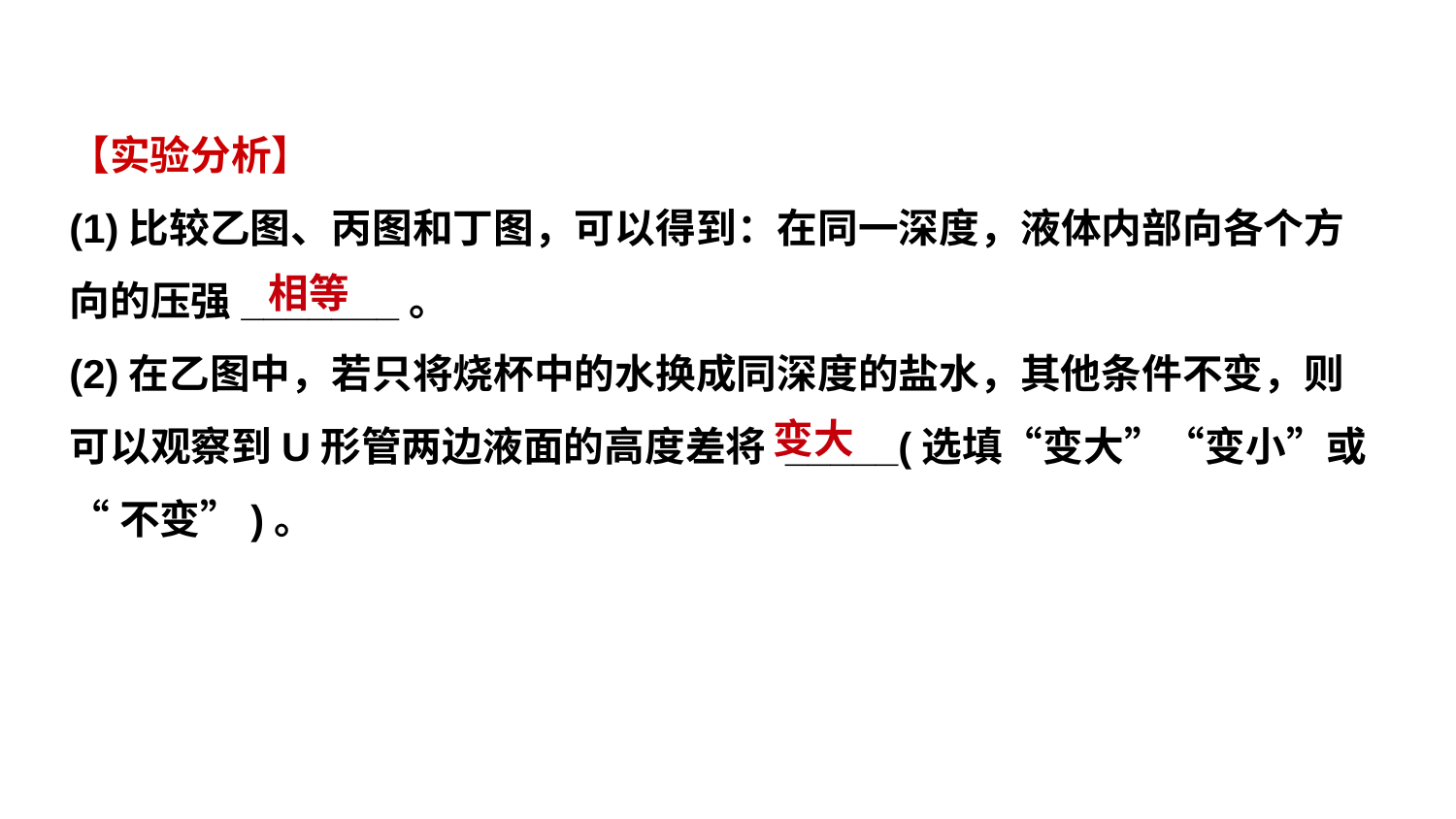

【实验分析】
(1)比较乙图、丙图和丁图，可以得到：在同一深度，液体内部向各个方
向的压强_______。
(2)在乙图中，若只将烧杯中的水换成同深度的盐水，其他条件不变，则
可以观察到U形管两边液面的高度差将 _____(选填“变大”“变小”或
“不变”)。
 相等
变大